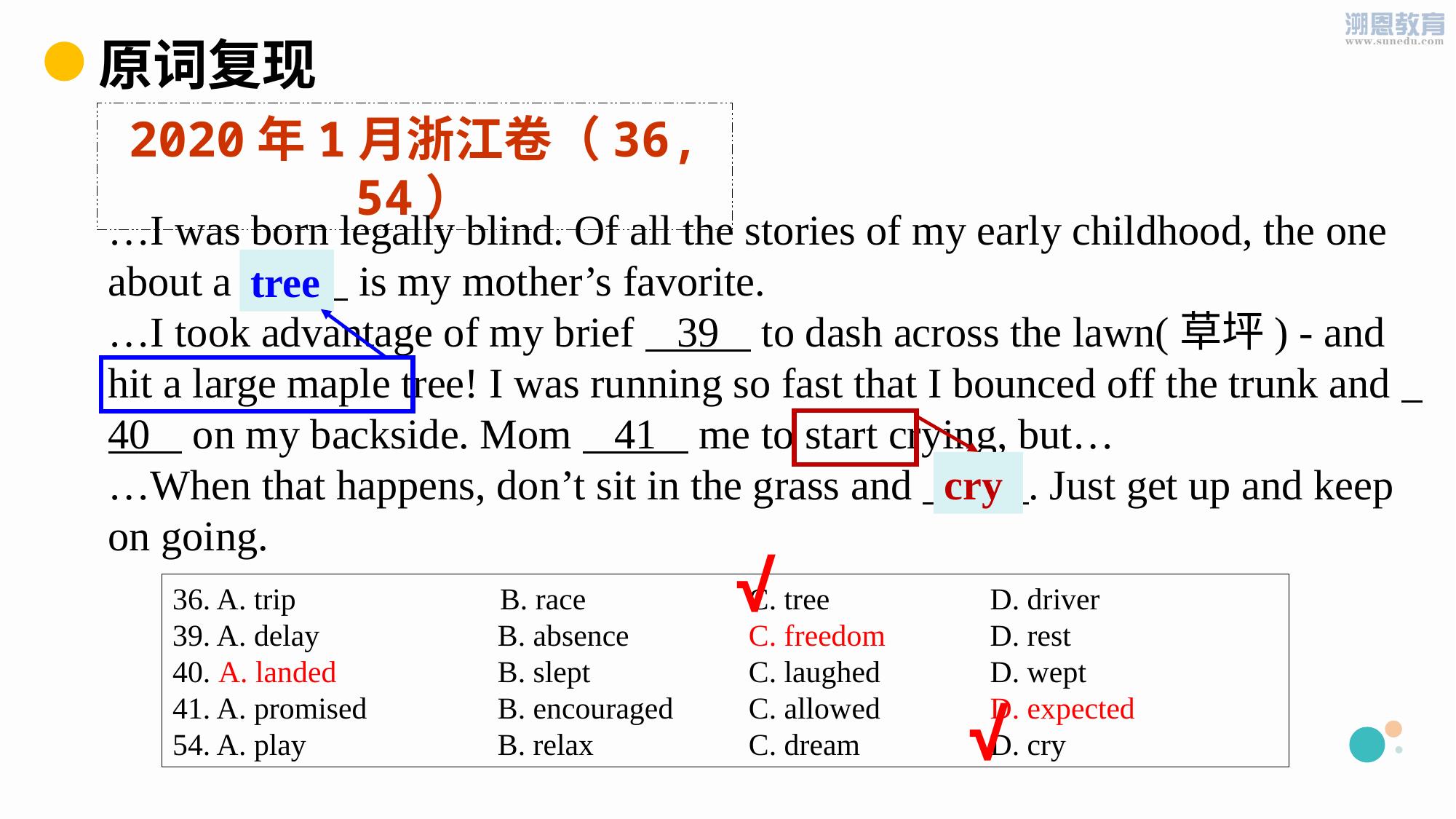

原词复现

2020年1月浙江卷（36, 54）
…I was born legally blind. Of all the stories of my early childhood, the one about a    36    is my mother’s favorite.
…I took advantage of my brief    39    to dash across the lawn(草坪) - and hit a large maple tree! I was running so fast that I bounced off the trunk and    40    on my backside. Mom    41    me to start crying, but…
…When that happens, don’t sit in the grass and    54   . Just get up and keep on going.
tree

cry
√

36. A. trip		B. race		    C. tree	       D. driver
39. A. delay	              B. absence	    C. freedom	       D. rest
40. A. landed	              B. slept		    C. laughed	       D. wept
41. A. promised	              B. encouraged	    C. allowed	       D. expected
54. A. play	              B. relax		    C. dream	       D. cry
√
PPT模板下载：www.1ppt.com/moban/     行业PPT模板：www.1ppt.com/hangye/
节日PPT模板：www.1ppt.com/jieri/           PPT素材下载：www.1ppt.com/sucai/
PPT背景图片：www.1ppt.com/beijing/      PPT图表下载：www.1ppt.com/tubiao/
优秀PPT下载：www.1ppt.com/xiazai/        PPT教程： www.1ppt.com/powerpoint/
Word教程： www.1ppt.com/word/              Excel教程：www.1ppt.com/excel/
资料下载：www.1ppt.com/ziliao/                PPT课件下载：www.1ppt.com/kejian/
范文下载：www.1ppt.com/fanwen/             试卷下载：www.1ppt.com/shiti/
教案下载：www.1ppt.com/jiaoan/
字体下载：www.1ppt.com/ziti/